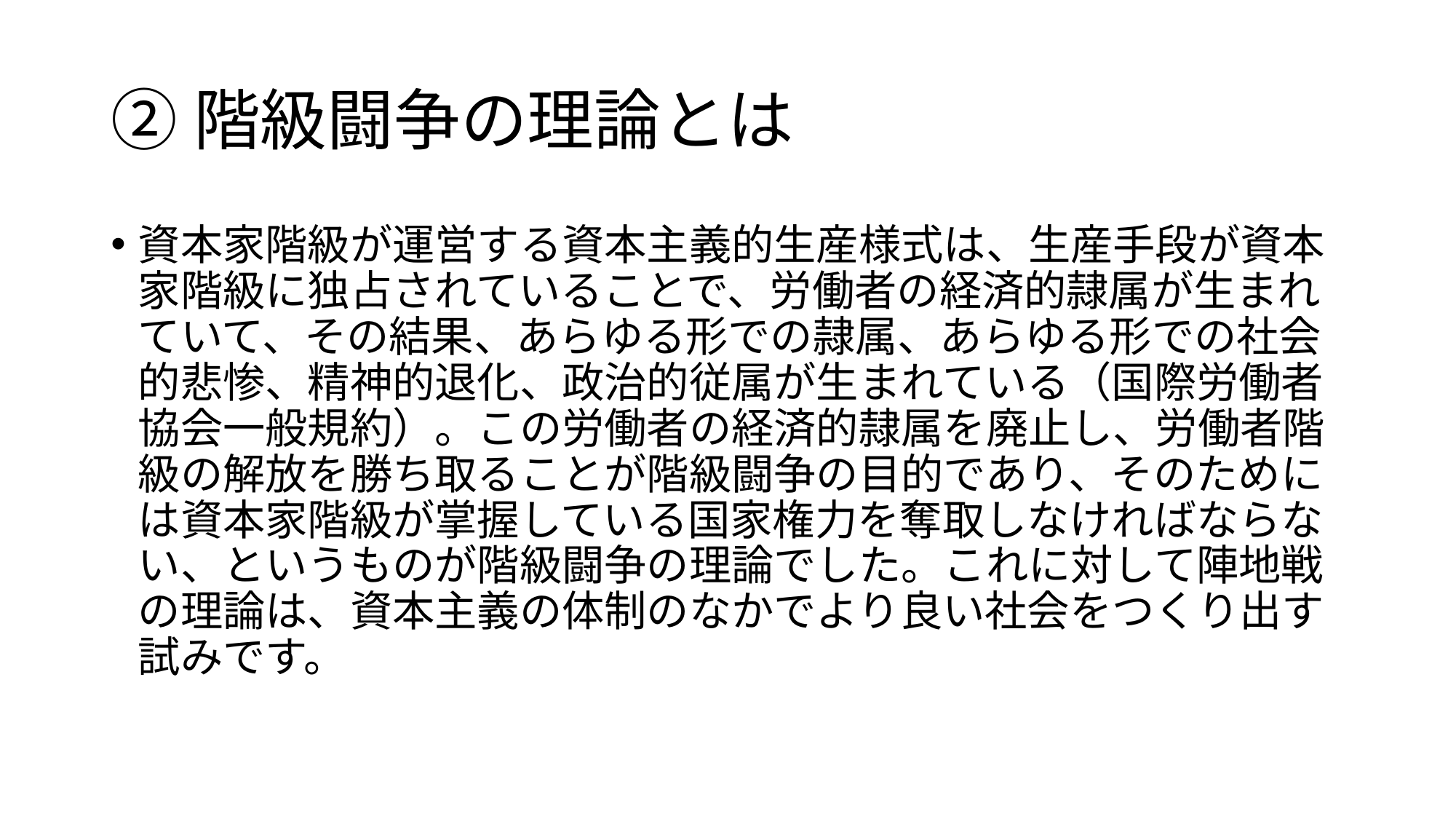

# ②階級闘争の理論とは
資本家階級が運営する資本主義的生産様式は、生産手段が資本家階級に独占されていることで、労働者の経済的隷属が生まれていて、その結果、あらゆる形での隷属、あらゆる形での社会的悲惨、精神的退化、政治的従属が生まれている（国際労働者協会一般規約）。この労働者の経済的隷属を廃止し、労働者階級の解放を勝ち取ることが階級闘争の目的であり、そのためには資本家階級が掌握している国家権力を奪取しなければならない、というものが階級闘争の理論でした。これに対して陣地戦の理論は、資本主義の体制のなかでより良い社会をつくり出す試みです。